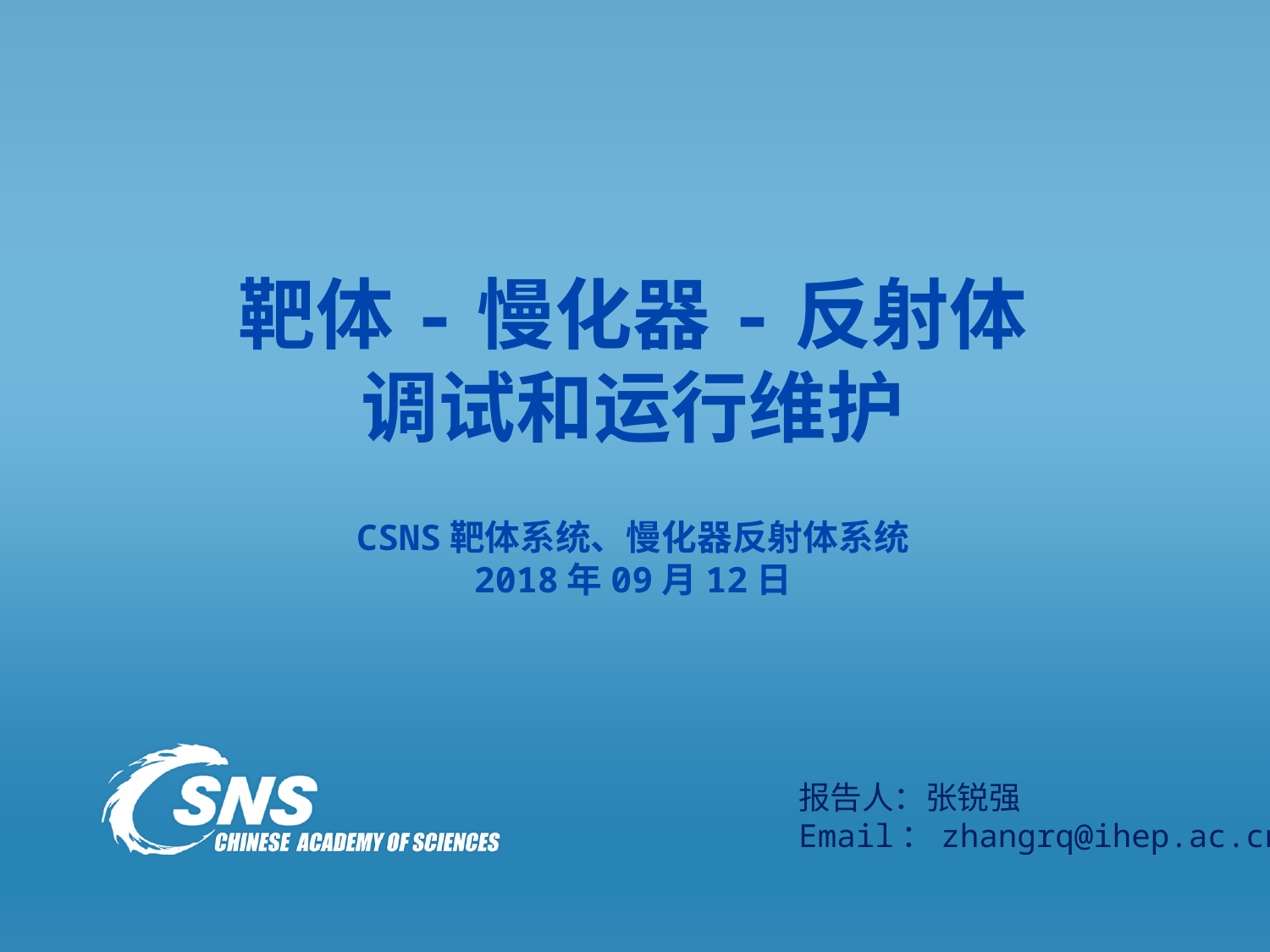

# 靶体-慢化器-反射体 调试和运行维护 CSNS靶体系统、慢化器反射体系统 2018年09月12日
报告人：张锐强
Email：zhangrq@ihep.ac.cn